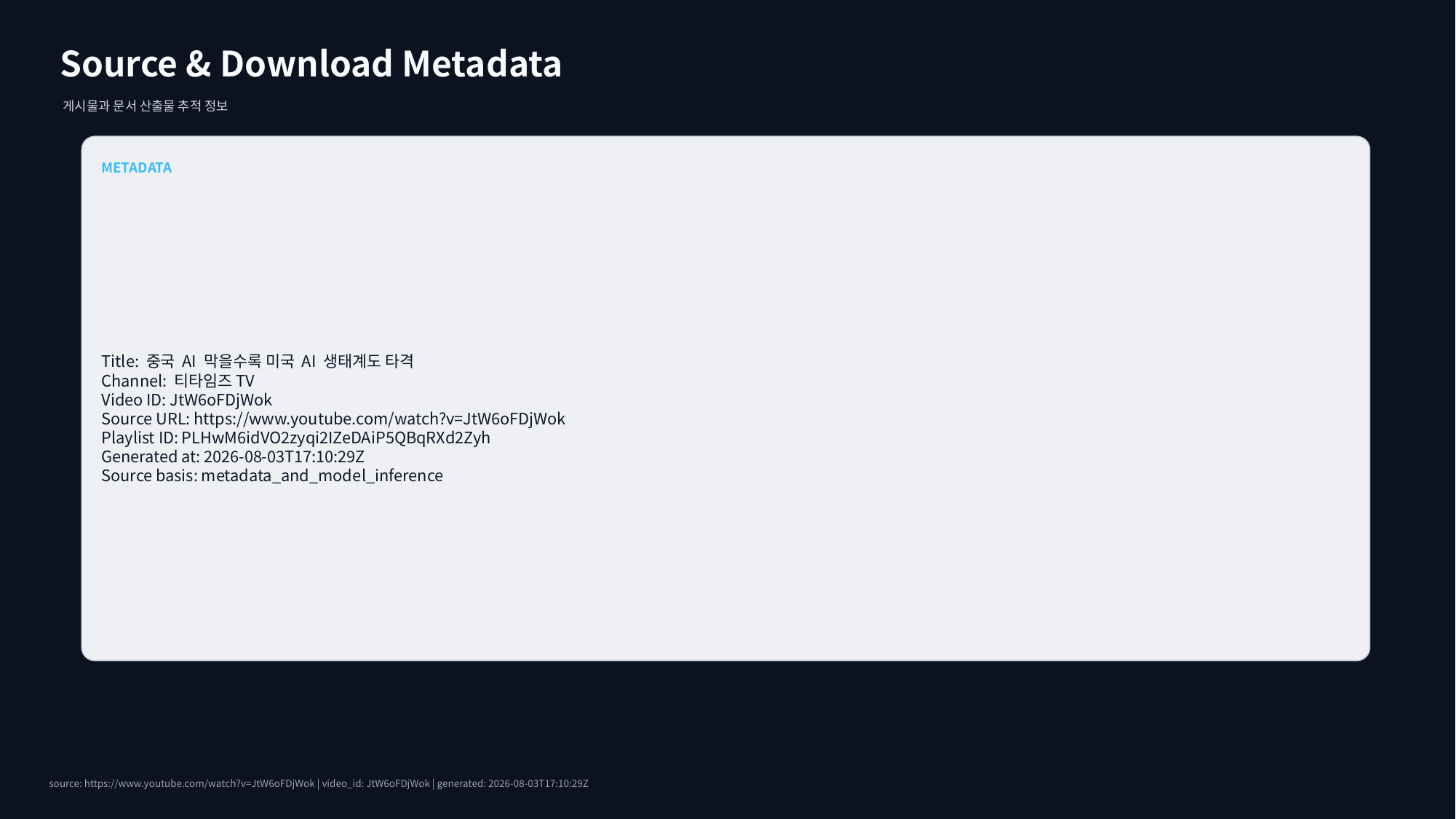

Source & Download Metadata
게시물과 문서 산출물 추적 정보

METADATA
Title: 중국 AI 막을수록 미국 AI 생태계도 타격
Channel: 티타임즈TV
Video ID: JtW6oFDjWok
Source URL: https://www.youtube.com/watch?v=JtW6oFDjWok
Playlist ID: PLHwM6idVO2zyqi2IZeDAiP5QBqRXd2Zyh
Generated at: 2026-08-03T17:10:29Z
Source basis: metadata_and_model_inference
source: https://www.youtube.com/watch?v=JtW6oFDjWok | video_id: JtW6oFDjWok | generated: 2026-08-03T17:10:29Z